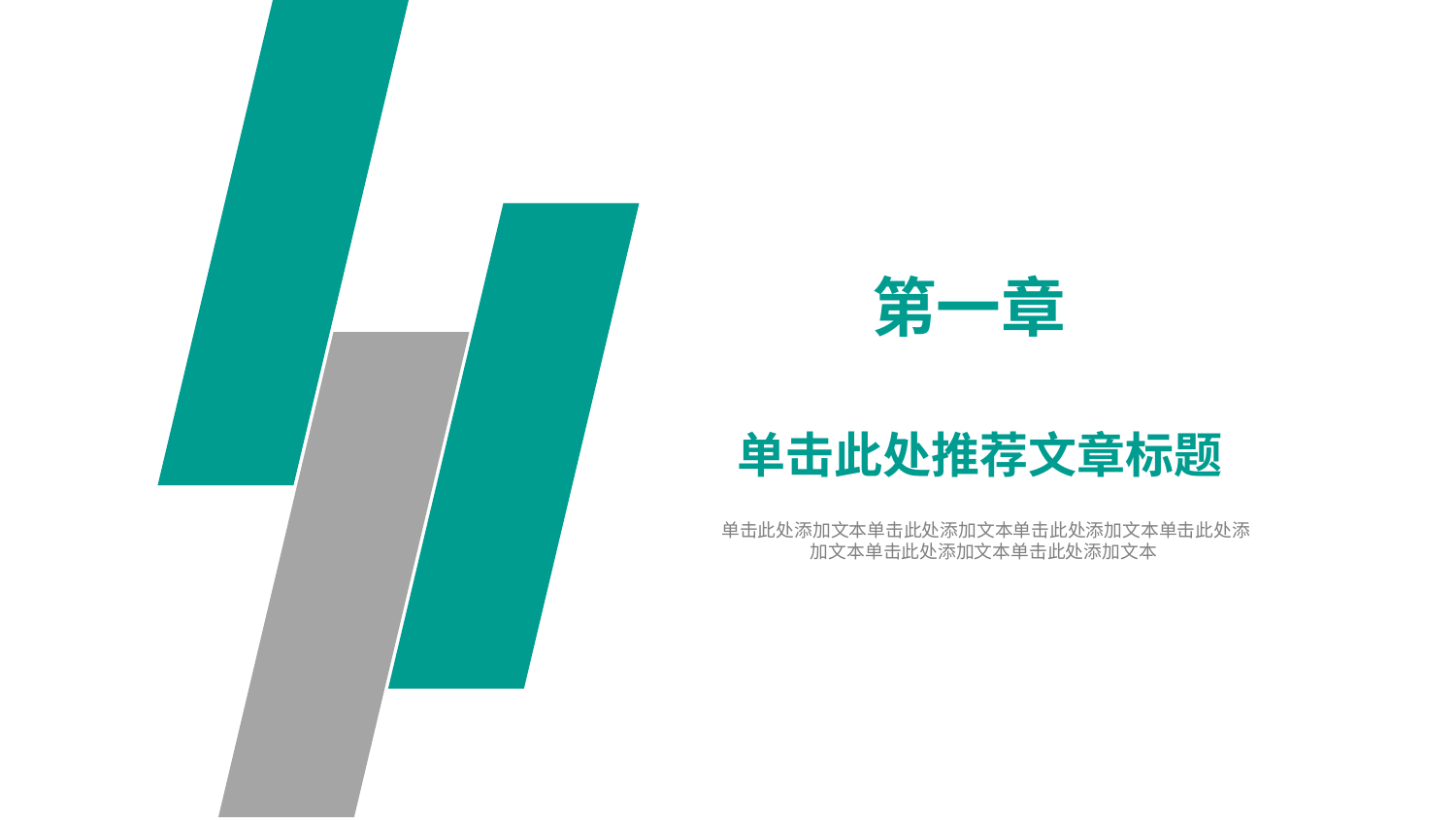

第一章

单击此处推荐文章标题
单击此处添加文本单击此处添加文本单击此处添加文本单击此处添加文本单击此处添加文本单击此处添加文本